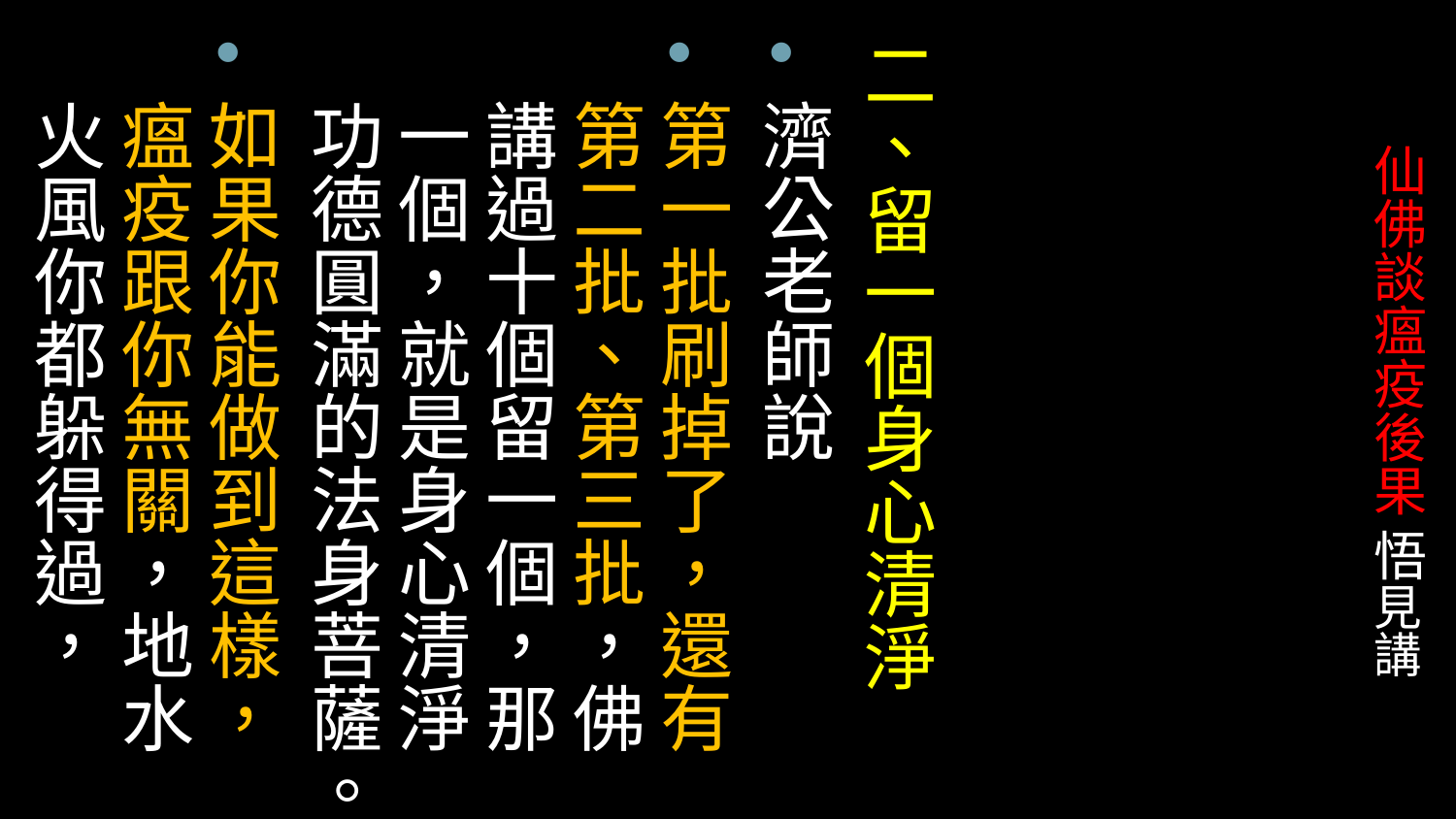

二、留一個身心清淨
濟公老師說
第一批刷掉了，還有第二批、第三批，佛講過十個留一個，那一個，就是身心清淨功德圓滿的法身菩薩。
如果你能做到這樣，瘟疫跟你無關，地水火風你都躲得過，
# 仙佛談瘟疫後果 悟見講